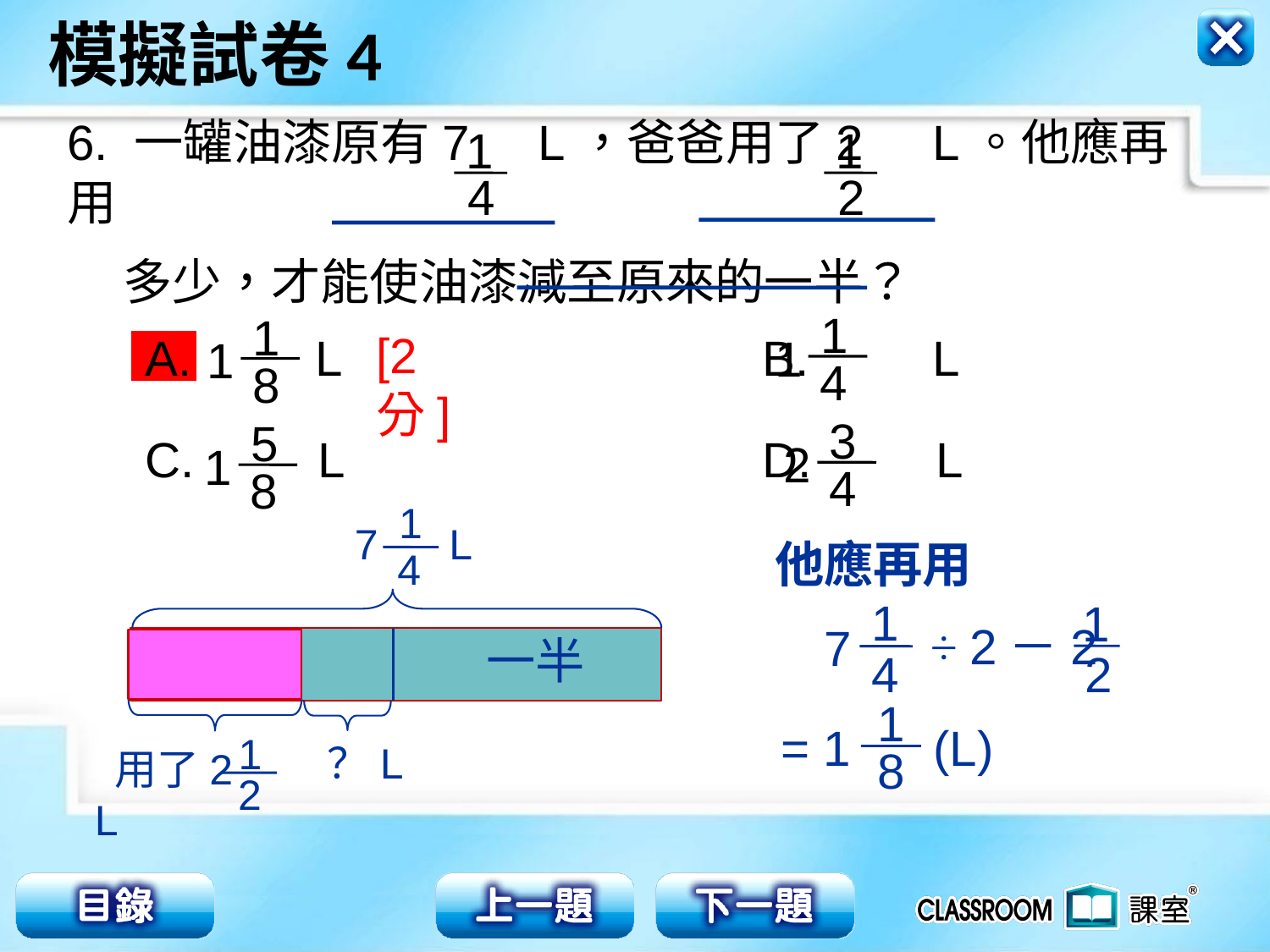

1
4

1
2

6. 一罐油漆原有7     L，爸爸用了2     L。他應再用
    多少，才能使油漆減至原來的一半？

1
1
4

1
1
8

[2分]
A.         L	                       B.         L
C.         L	                       D.         L

3
2
4

5
1
8

1
7      L
4

他應再用
1
4

 7
1
2

÷ 2－2
一半

1
8

= 1      (L)
1
 用了2      L
2

？L